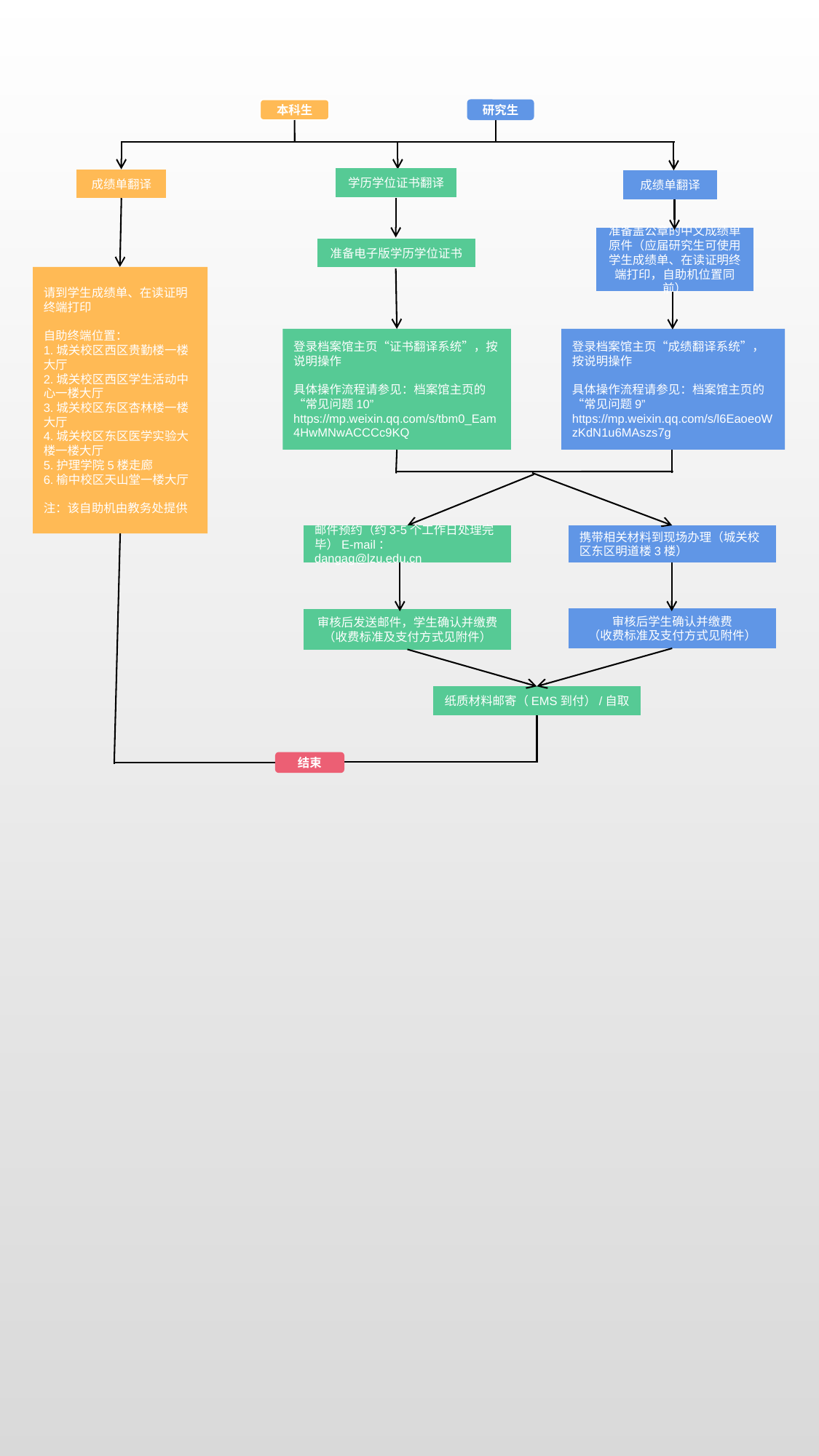

本科生
研究生
学历学位证书翻译
成绩单翻译
成绩单翻译
准备盖公章的中文成绩单原件（应届研究生可使用学生成绩单、在读证明终端打印，自助机位置同前）
准备电子版学历学位证书
请到学生成绩单、在读证明终端打印

自助终端位置：
1.城关校区西区贵勤楼一楼大厅
2.城关校区西区学生活动中心一楼大厅
3.城关校区东区杏林楼一楼大厅
4.城关校区东区医学实验大楼一楼大厅
5.护理学院5楼走廊
6.榆中校区天山堂一楼大厅

注：该自助机由教务处提供
登录档案馆主页“证书翻译系统”，按说明操作

具体操作流程请参见：档案馆主页的“常见问题10” https://mp.weixin.qq.com/s/tbm0_Eam4HwMNwACCCc9KQ
登录档案馆主页“成绩翻译系统”，按说明操作

具体操作流程请参见：档案馆主页的“常见问题9” https://mp.weixin.qq.com/s/l6EaoeoWzKdN1u6MAszs7g
邮件预约（约3-5个工作日处理完毕）E-mail：dangag@lzu.edu.cn
携带相关材料到现场办理（城关校区东区明道楼3楼）
审核后学生确认并缴费
（收费标准及支付方式见附件）
审核后发送邮件，学生确认并缴费
（收费标准及支付方式见附件）
纸质材料邮寄（EMS到付）/自取
结束